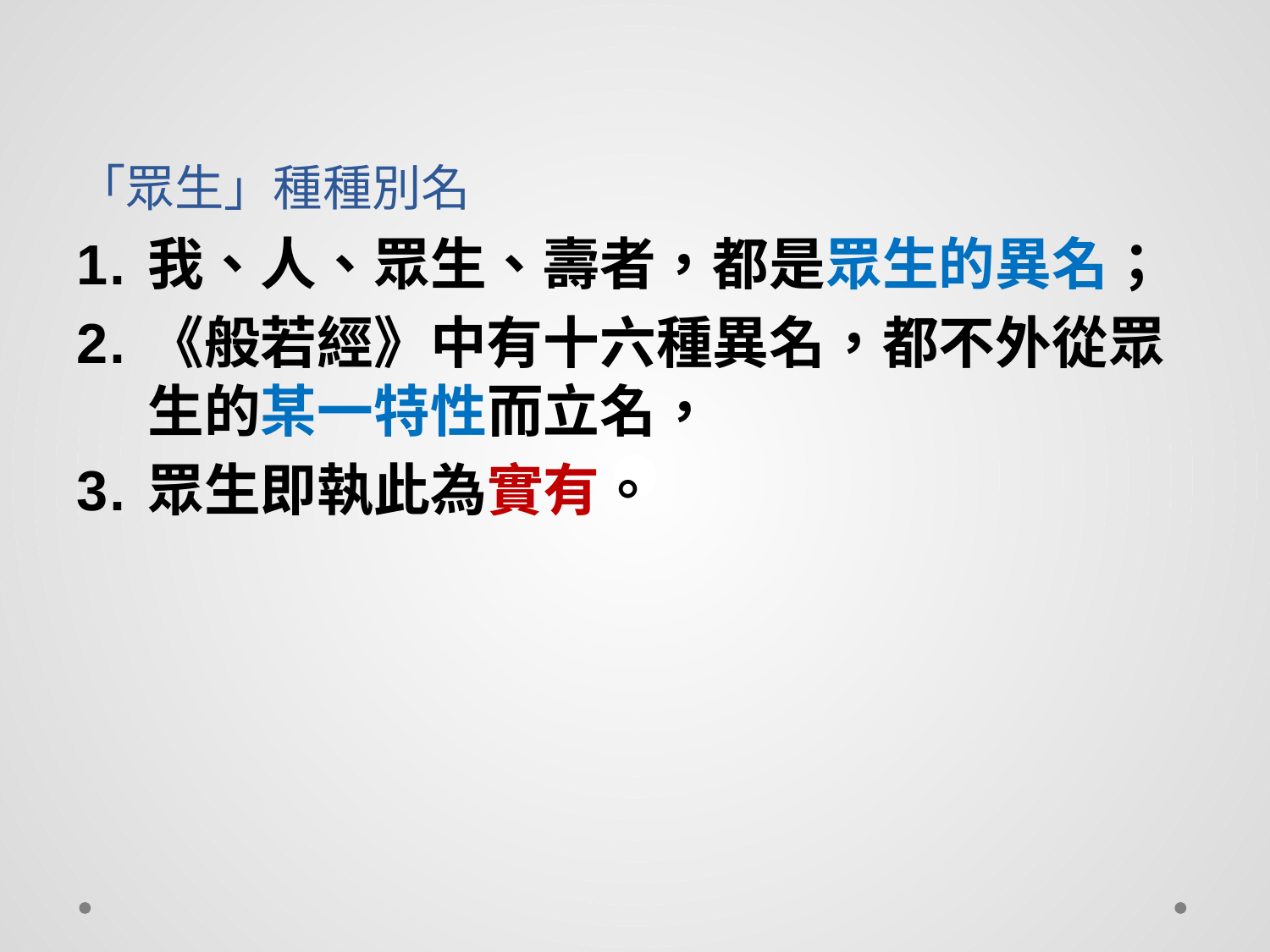

# 「眾生」種種別名
我、人、眾生、壽者，都是眾生的異名；
《般若經》中有十六種異名，都不外從眾生的某一特性而立名，
眾生即執此為實有。